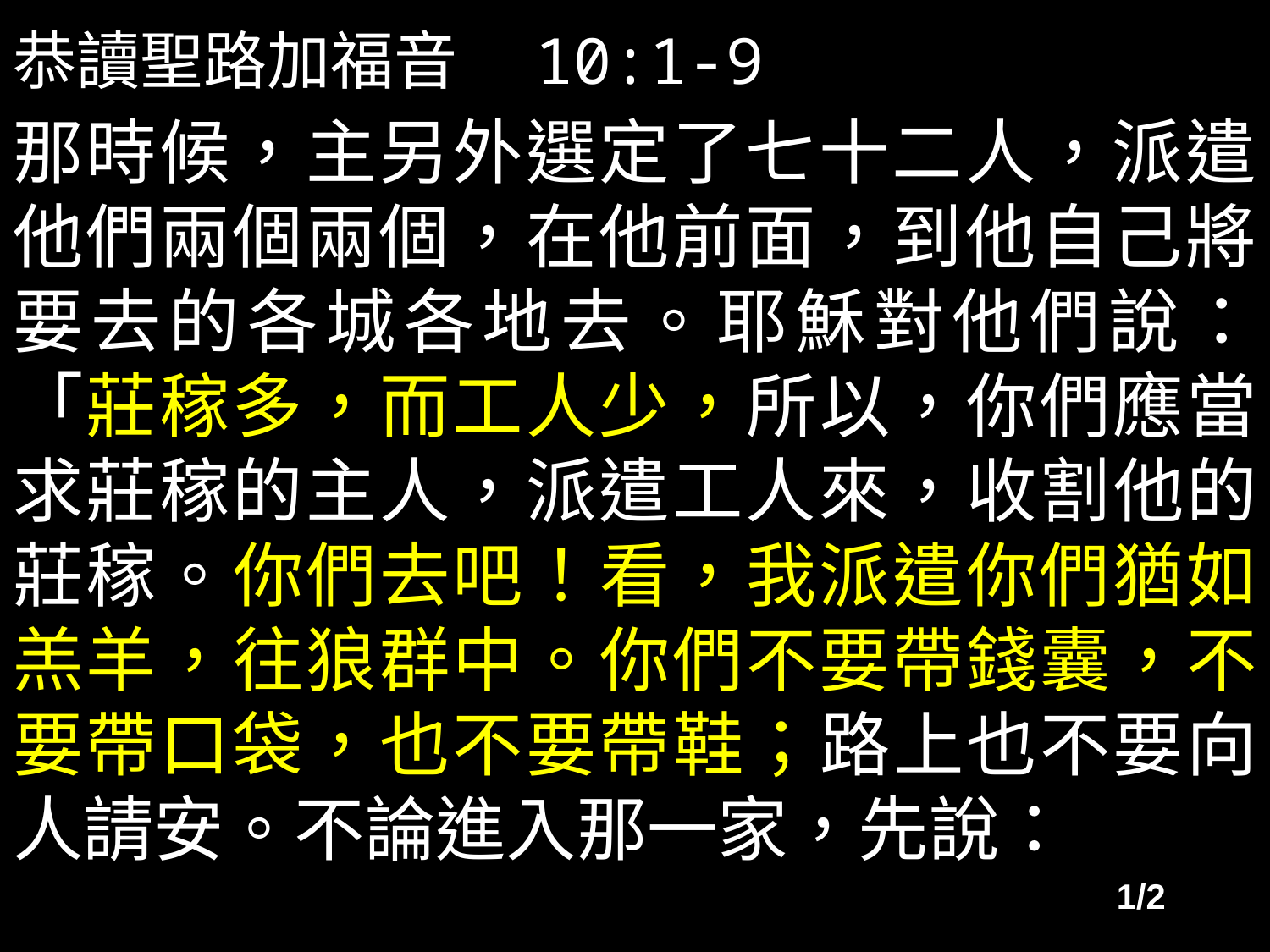

恭讀聖路加福音　10:1-9
那時候，主另外選定了七十二人，派遣他們兩個兩個，在他前面，到他自己將要去的各城各地去。耶穌對他們說：「莊稼多，而工人少，所以，你們應當求莊稼的主人，派遣工人來，收割他的莊稼。你們去吧！看，我派遣你們猶如羔羊，往狼群中。你們不要帶錢囊，不要帶口袋，也不要帶鞋；路上也不要向人請安。不論進入那一家，先說：
   1/2